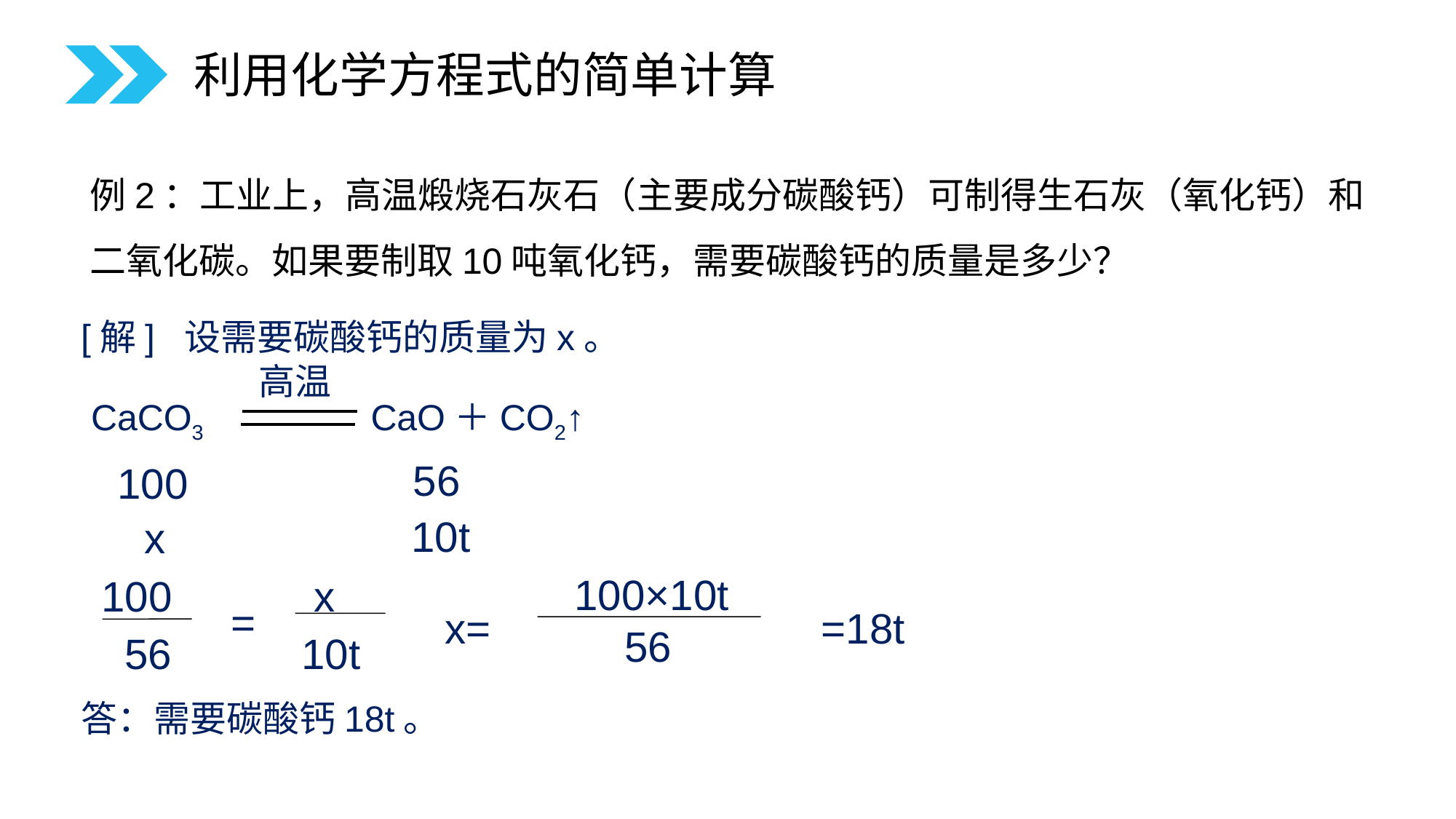

利用化学方程式的简单计算
例2：工业上，高温煅烧石灰石（主要成分碳酸钙）可制得生石灰（氧化钙）和二氧化碳。如果要制取10吨氧化钙，需要碳酸钙的质量是多少？
[解]  设需要碳酸钙的质量为x。
高温
CaCO3                      CaO＋CO2↑
56
100
10t
x
100×10t
56

x=                            =18t
100            x
=
56           10t

答：需要碳酸钙18t。